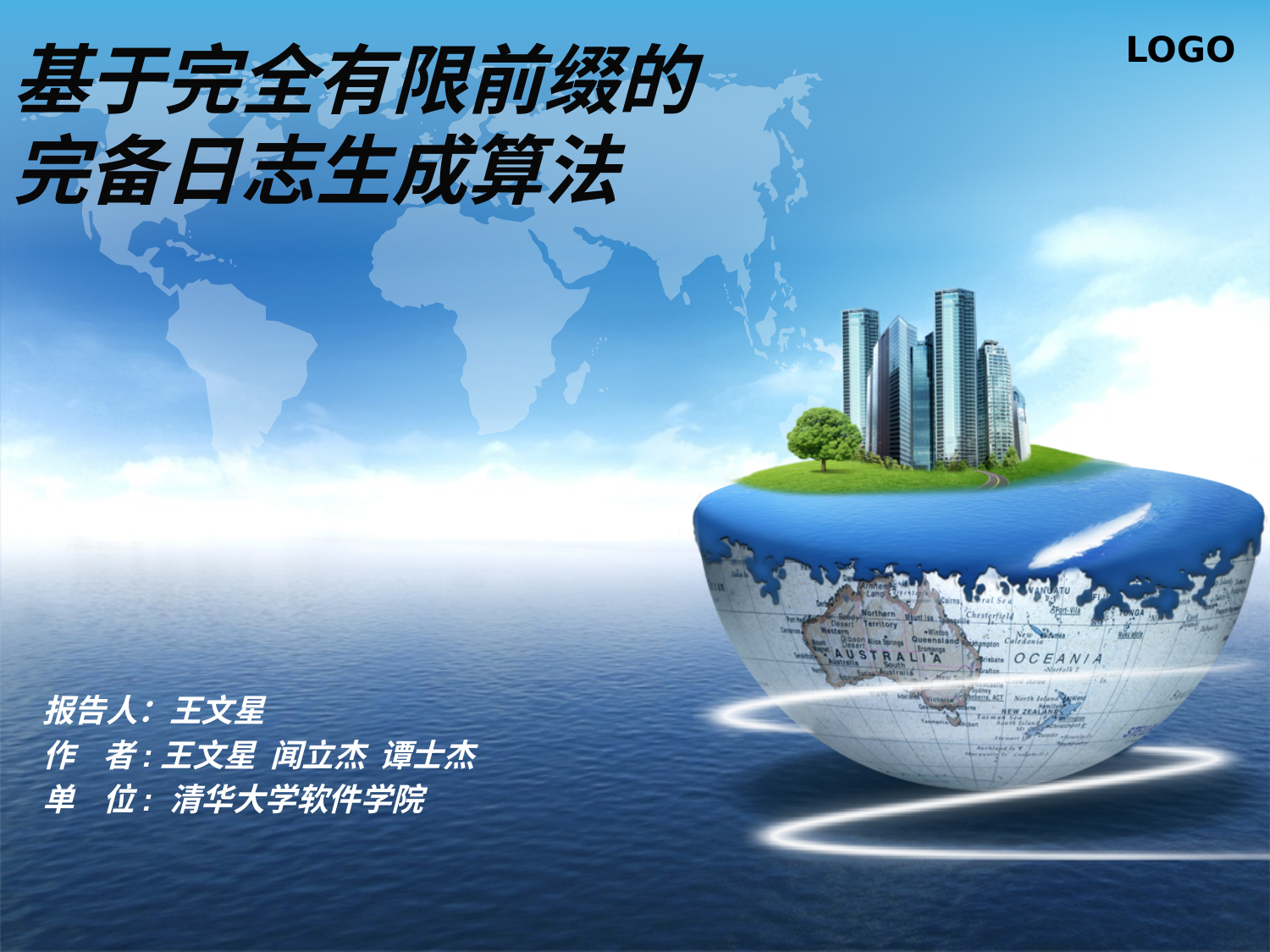

# 基于完全有限前缀的 完备日志生成算法
报告人：王文星
作    者:王文星  闻立杰  谭士杰
单    位: 清华大学软件学院